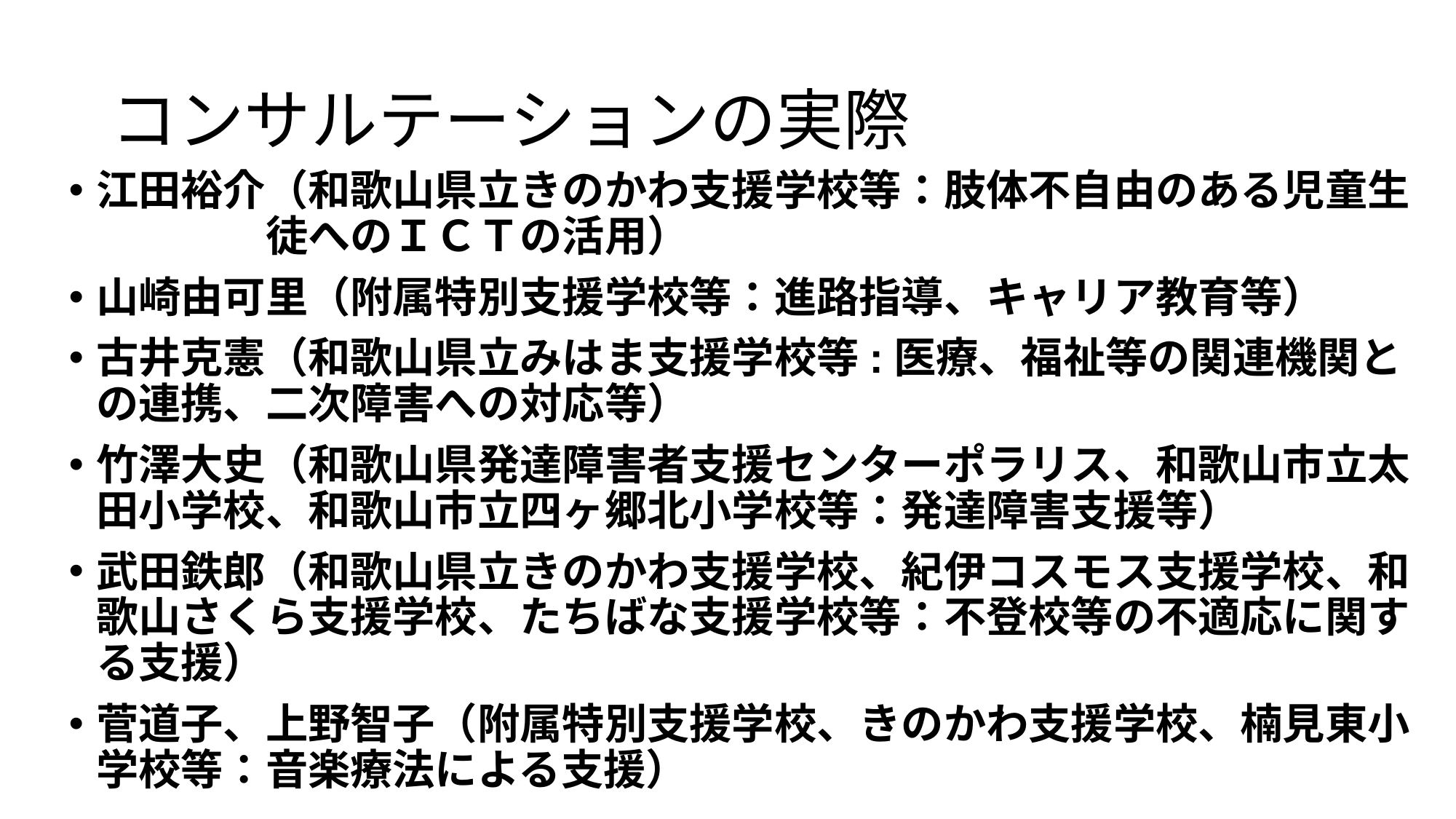

# コンサルテーションの実際
江田裕介（和歌山県立きのかわ支援学校等：肢体不自由のある児童生　　　　徒へのＩＣＴの活用）
山崎由可里（附属特別支援学校等：進路指導、キャリア教育等）
古井克憲（和歌山県立みはま支援学校等:医療、福祉等の関連機関との連携、二次障害への対応等）
竹澤大史（和歌山県発達障害者支援センターポラリス、和歌山市立太田小学校、和歌山市立四ヶ郷北小学校等：発達障害支援等）
武田鉄郎（和歌山県立きのかわ支援学校、紀伊コスモス支援学校、和歌山さくら支援学校、たちばな支援学校等：不登校等の不適応に関する支援）
菅道子、上野智子（附属特別支援学校、きのかわ支援学校、楠見東小学校等：音楽療法による支援）